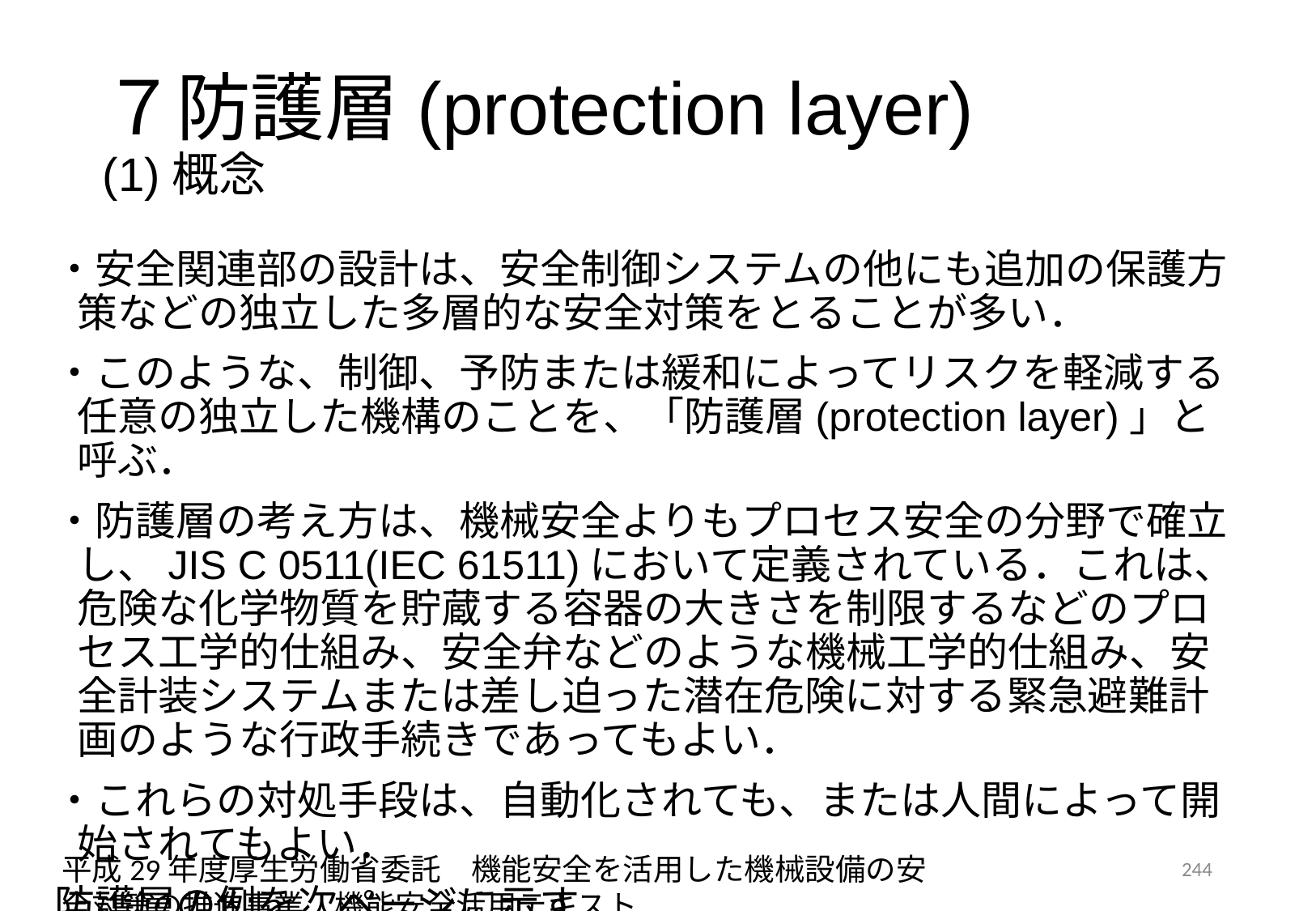

# ７防護層(protection layer) (1)概念
・安全関連部の設計は、安全制御システムの他にも追加の保護方策などの独立した多層的な安全対策をとることが多い．
・このような、制御、予防または緩和によってリスクを軽減する任意の独立した機構のことを、「防護層(protection layer)」と呼ぶ．
・防護層の考え方は、機械安全よりもプロセス安全の分野で確立し、JIS C 0511(IEC 61511)において定義されている．これは、危険な化学物質を貯蔵する容器の大きさを制限するなどのプロセス工学的仕組み、安全弁などのような機械工学的仕組み、安全計装システムまたは差し迫った潜在危険に対する緊急避難計画のような行政手続きであってもよい．
・これらの対処手段は、自動化されても、または人間によって開始されてもよい．
防護層の例を次ページに示す．
平成29年度厚生労働省委託　機能安全を活用した機械設備の安全対策の推進事業　機能安全活用テキスト
244